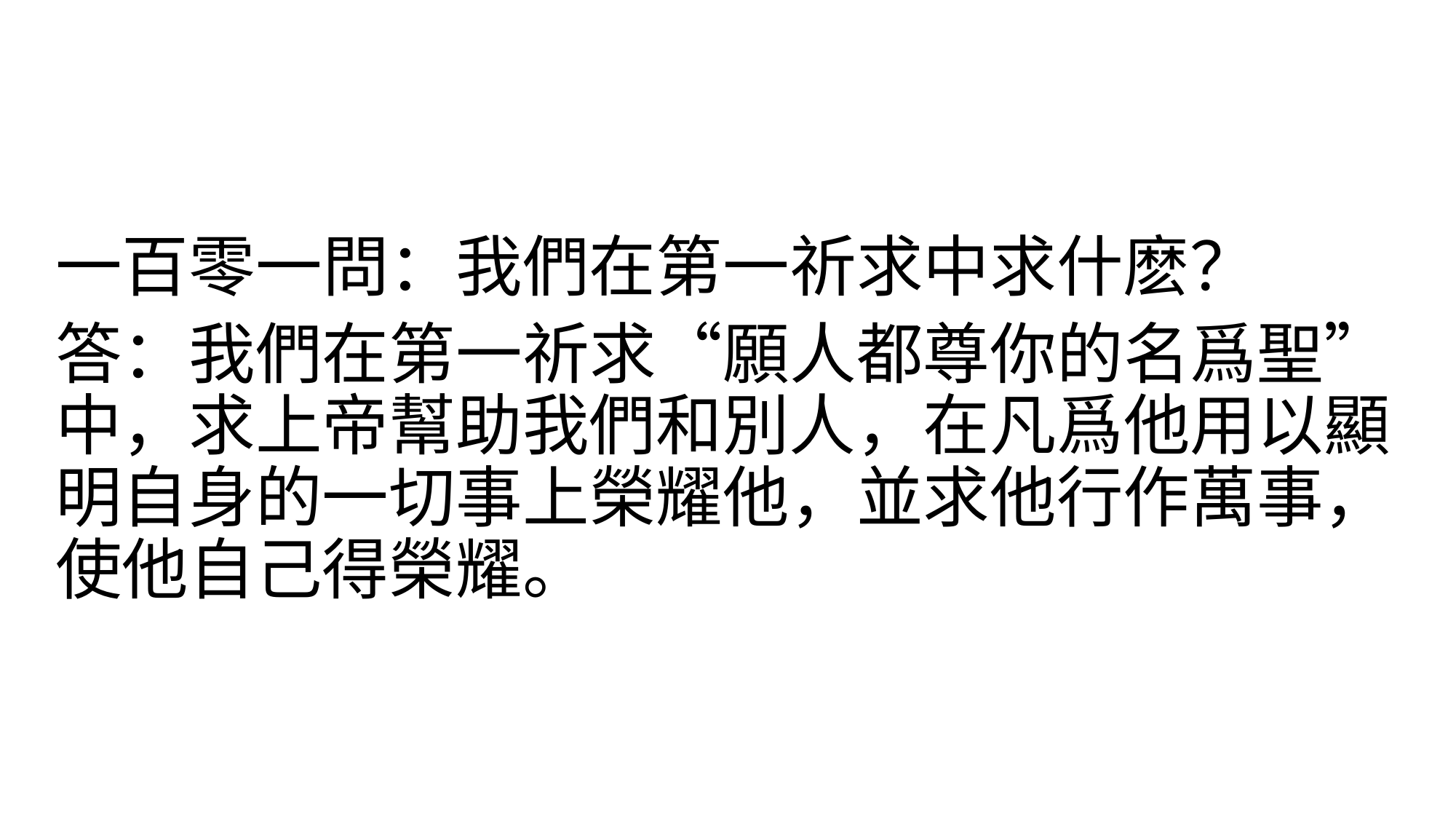

#
一百零一問：我們在第一祈求中求什麽？
答：我們在第一祈求“願人都尊你的名爲聖”中，求上帝幫助我們和別人，在凡爲他用以顯明自身的一切事上榮耀他，並求他行作萬事，使他自己得榮耀。